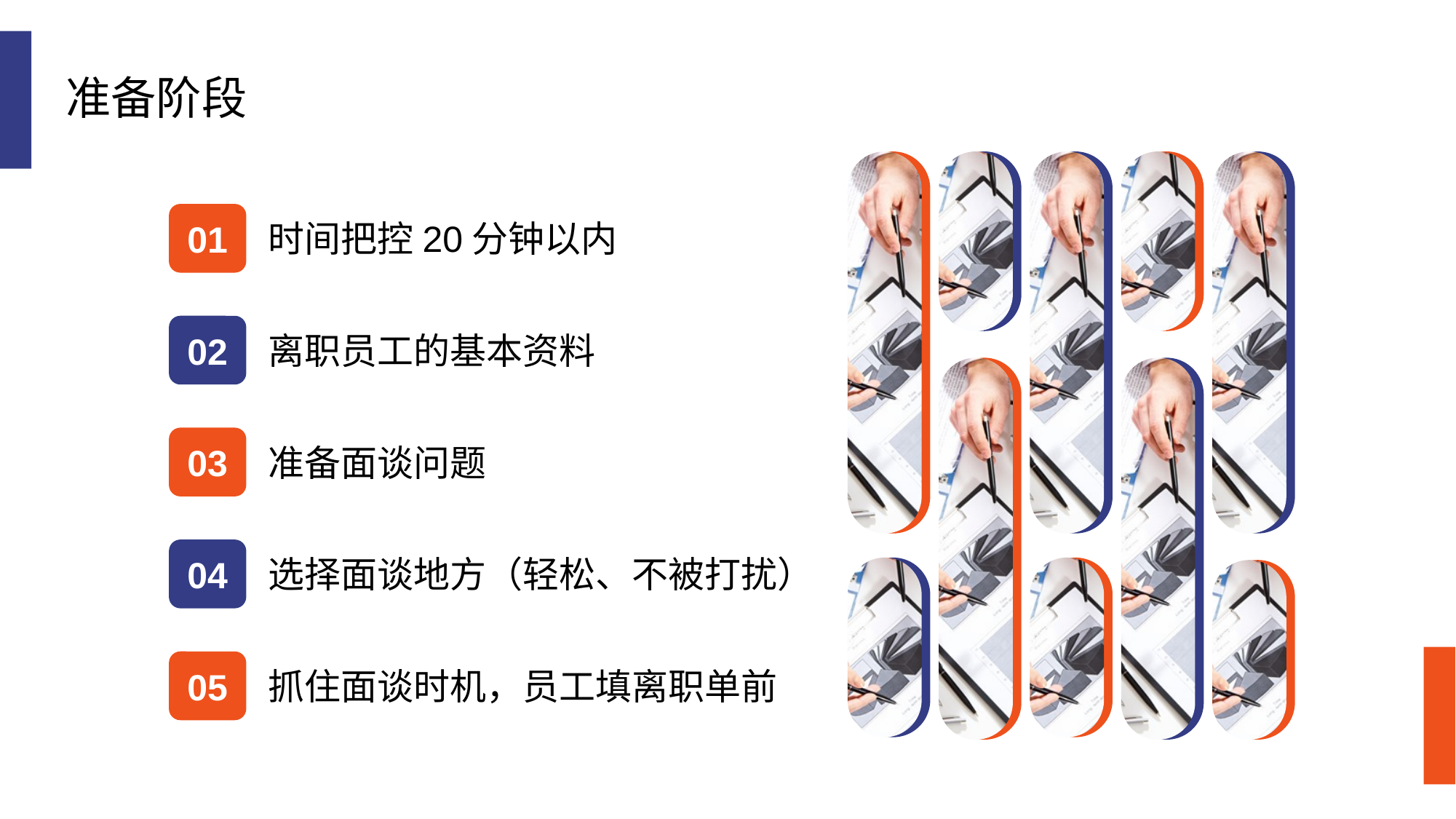

# 准备阶段

01
时间把控20分钟以内
02
离职员工的基本资料
03
准备面谈问题
04
选择面谈地方（轻松、不被打扰）
05
抓住面谈时机，员工填离职单前